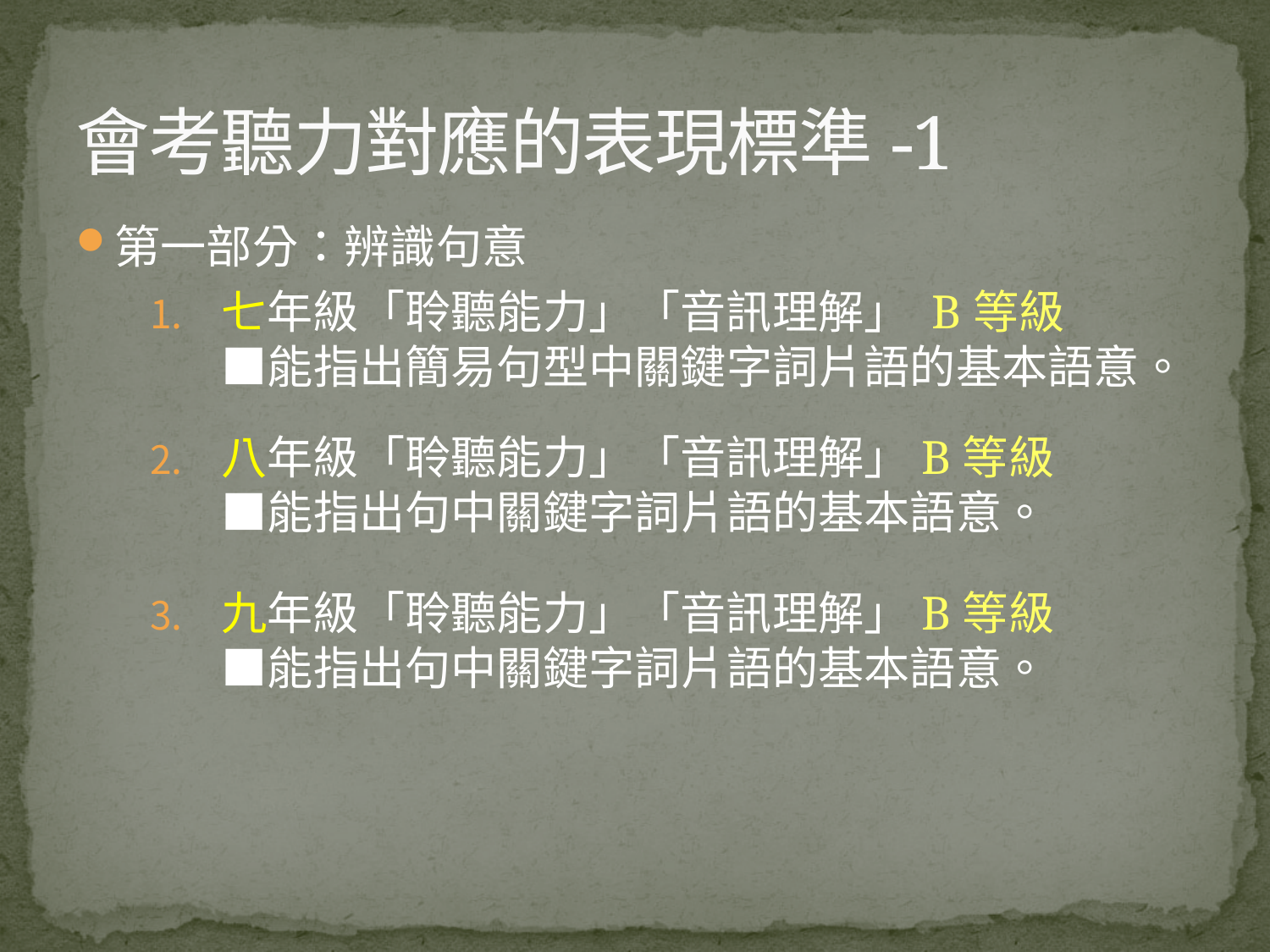

# 會考聽力對應的表現標準-1
第一部分：辨識句意
七年級「聆聽能力」「音訊理解」 B等級
■能指出簡易句型中關鍵字詞片語的基本語意。
八年級「聆聽能力」「音訊理解」B等級
■能指出句中關鍵字詞片語的基本語意。
九年級「聆聽能力」「音訊理解」B等級
■能指出句中關鍵字詞片語的基本語意。